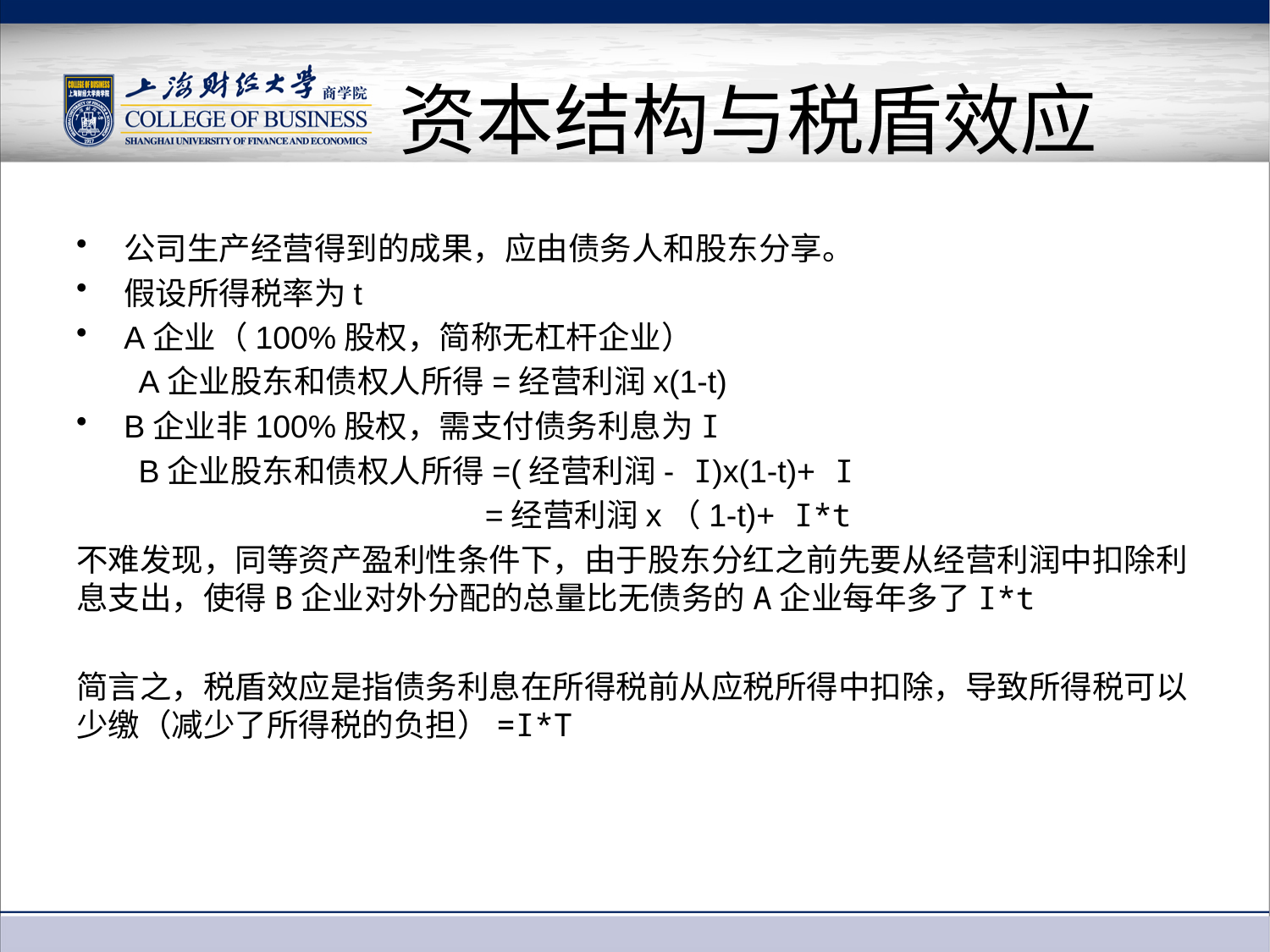

# 资本结构与税盾效应
公司生产经营得到的成果，应由债务人和股东分享。
假设所得税率为t
A企业（100%股权，简称无杠杆企业）
       A企业股东和债权人所得=经营利润x(1-t)
B企业非100%股权，需支付债务利息为I
       B企业股东和债权人所得=(经营利润- I)x(1-t)+ I
                                              =经营利润x（1-t)+ I*t
不难发现，同等资产盈利性条件下，由于股东分红之前先要从经营利润中扣除利息支出，使得B企业对外分配的总量比无债务的A企业每年多了I*t

简言之，税盾效应是指债务利息在所得税前从应税所得中扣除，导致所得税可以少缴（减少了所得税的负担）=I*T